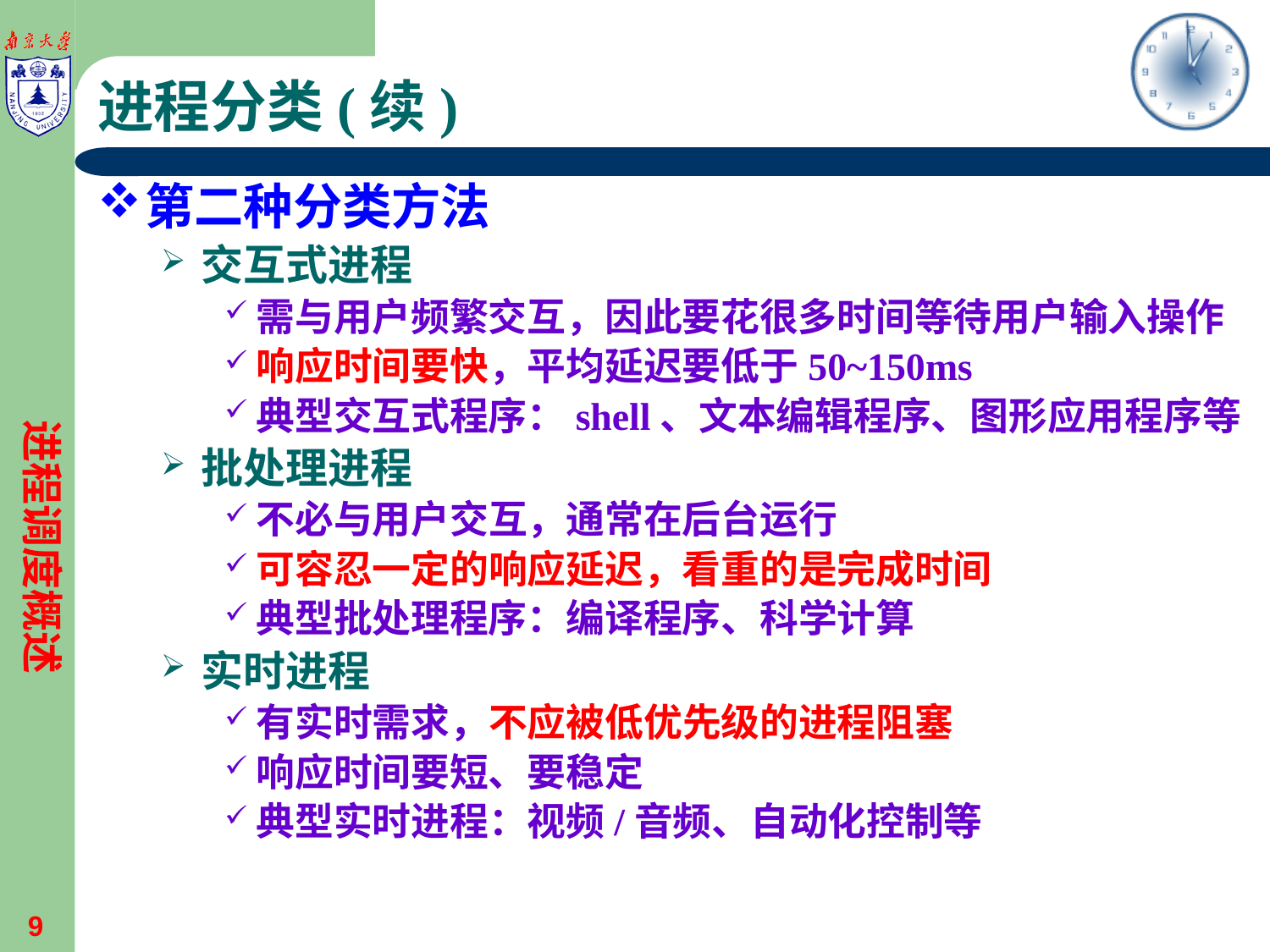

# 进程分类(续)
第二种分类方法
交互式进程
需与用户频繁交互，因此要花很多时间等待用户输入操作
响应时间要快，平均延迟要低于50~150ms
典型交互式程序：shell、文本编辑程序、图形应用程序等
批处理进程
不必与用户交互，通常在后台运行
可容忍一定的响应延迟，看重的是完成时间
典型批处理程序：编译程序、科学计算
实时进程
有实时需求，不应被低优先级的进程阻塞
响应时间要短、要稳定
典型实时进程：视频/音频、自动化控制等
进程调度概述
9